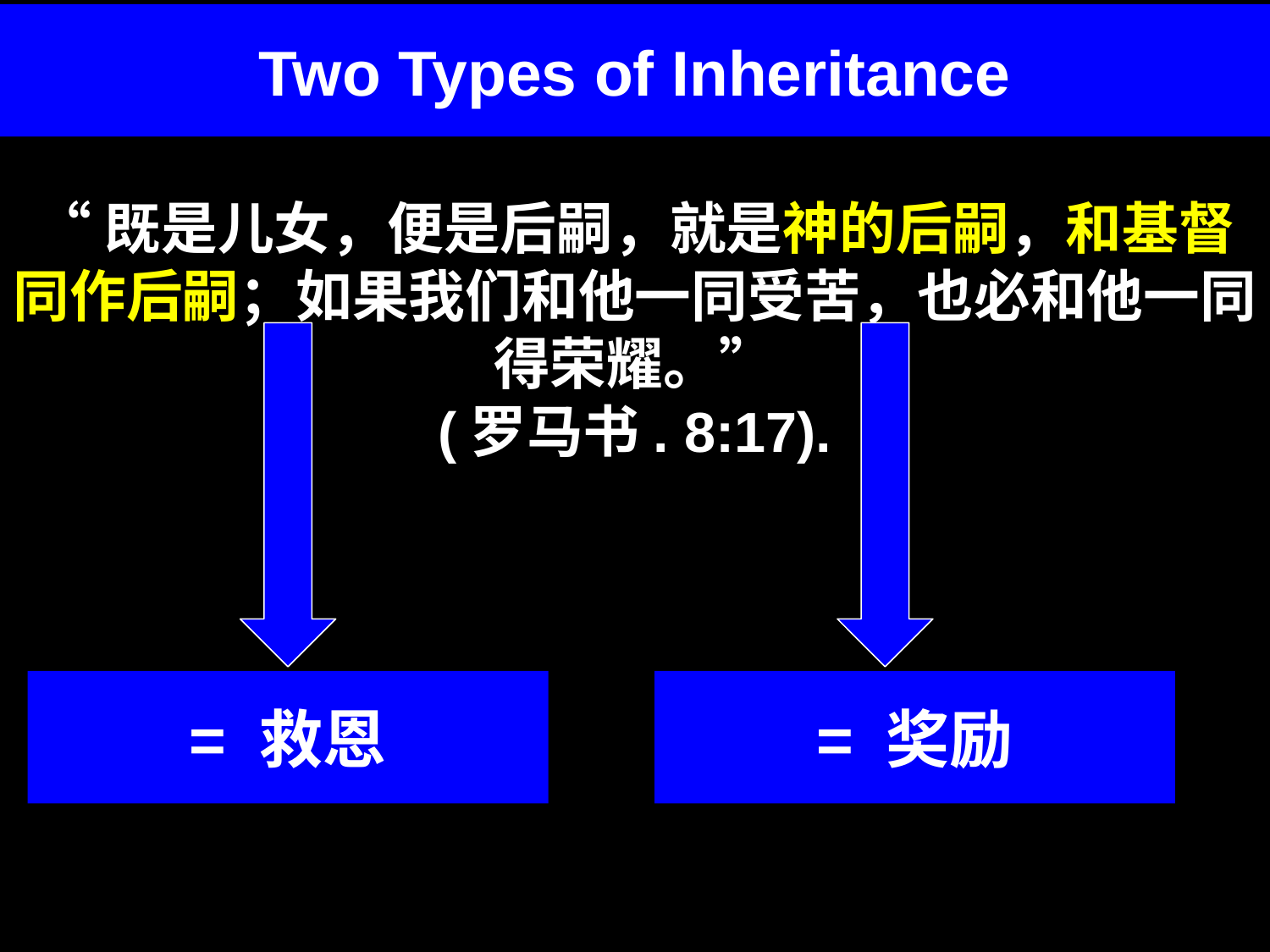

# Two Types of Inheritance

“既是儿女，便是后嗣，就是神的后嗣，和基督同作后嗣；如果我们和他一同受苦，也必和他一同得荣耀。”
(罗马书. 8:17).

= 救恩
= 奖励